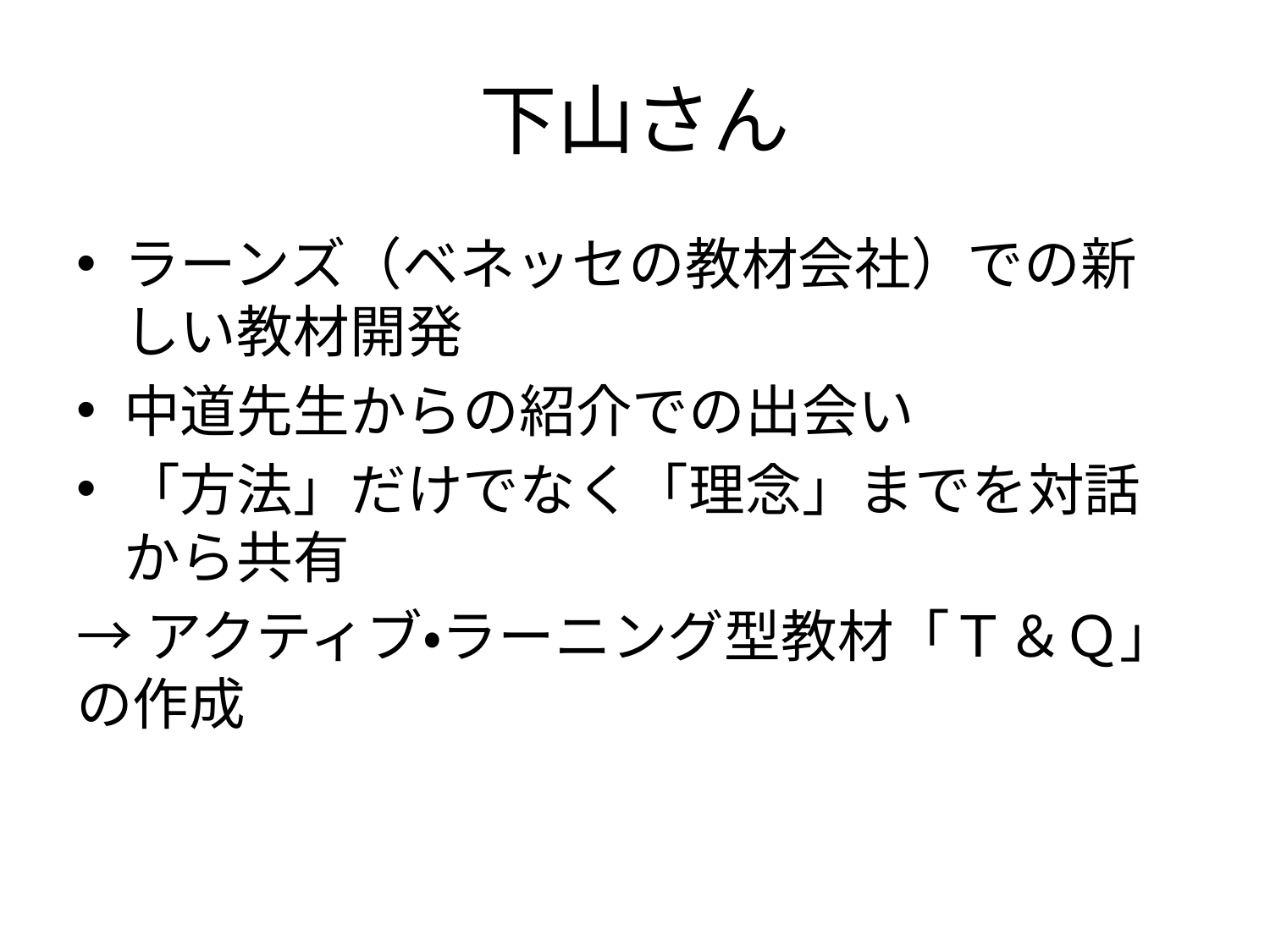

# 下山さん
ラーンズ（ベネッセの教材会社）での新しい教材開発
中道先生からの紹介での出会い
「方法」だけでなく「理念」までを対話から共有
→アクティブ・ラーニング型教材「Ｔ＆Ｑ」の作成